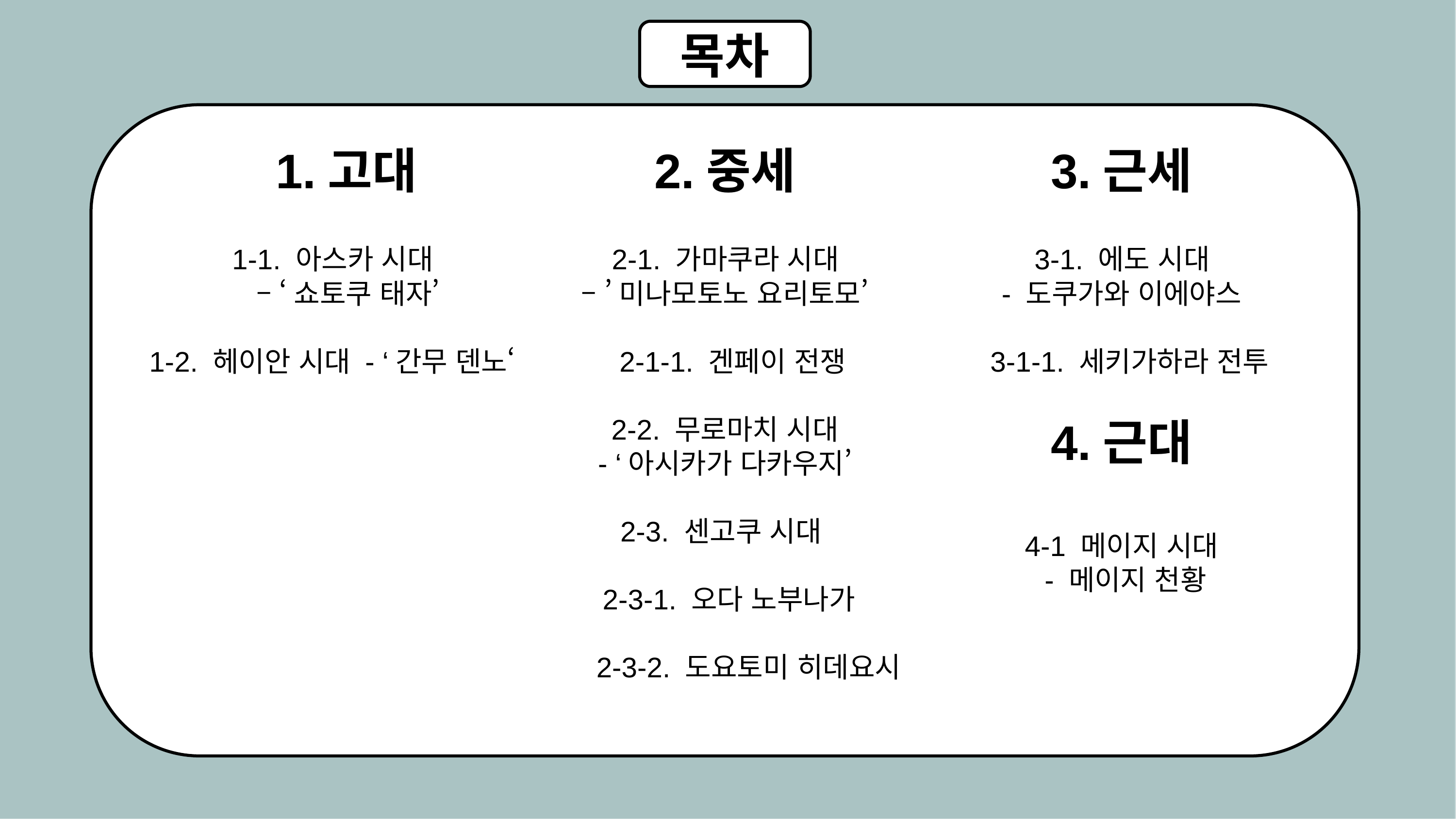

목차
1.고대

 1-1. 아스카 시대
     – ‘쇼토쿠 태자’

 1-2. 헤이안 시대 - ‘간무 덴노‘

2.중세

 2-1. 가마쿠라 시대
– ’미나모토노 요리토모’

  2-1-1. 겐페이 전쟁

 2-2. 무로마치 시대
- ‘아시카가 다카우지’

2-3. 센고쿠 시대

 2-3-1. 오다 노부나가

      2-3-2. 도요토미 히데요시
3.근세

 3-1. 에도 시대
- 도쿠가와 이에야스

  3-1-1. 세키가하라 전투

4.근대

4-1 메이지 시대
 - 메이지 천황